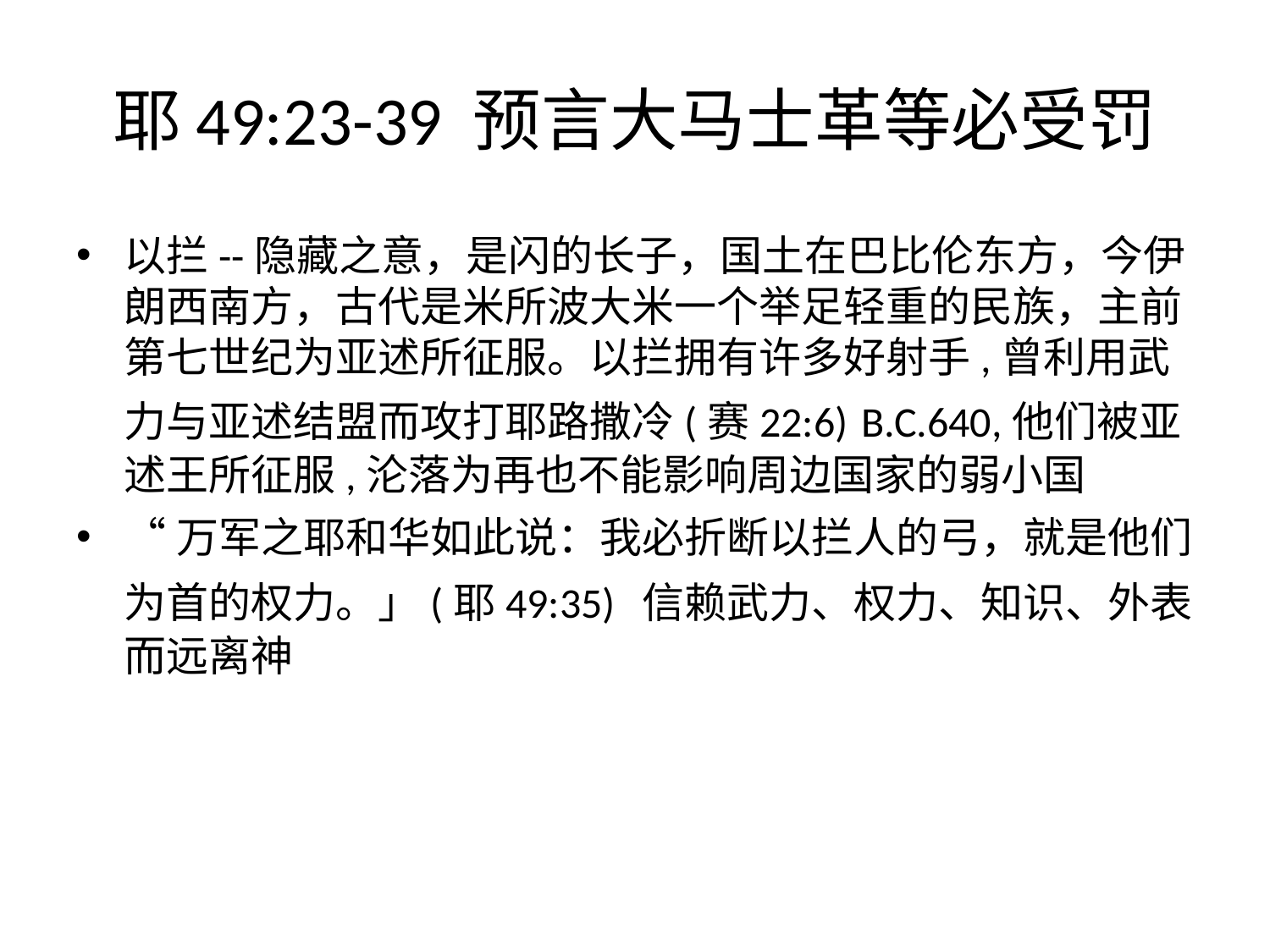

# 耶49:23-39 预言大马士革等必受罚
以拦--隐藏之意，是闪的长子，国土在巴比伦东方，今伊朗西南方，古代是米所波大米一个举足轻重的民族，主前第七世纪为亚述所征服。以拦拥有许多好射手,曾利用武力与亚述结盟而攻打耶路撒冷(赛22:6) B.C.640,他们被亚述王所征服,沦落为再也不能影响周边国家的弱小国
“万军之耶和华如此说：我必折断以拦人的弓，就是他们为首的权力。」(耶49:35) 信赖武力、权力、知识、外表而远离神